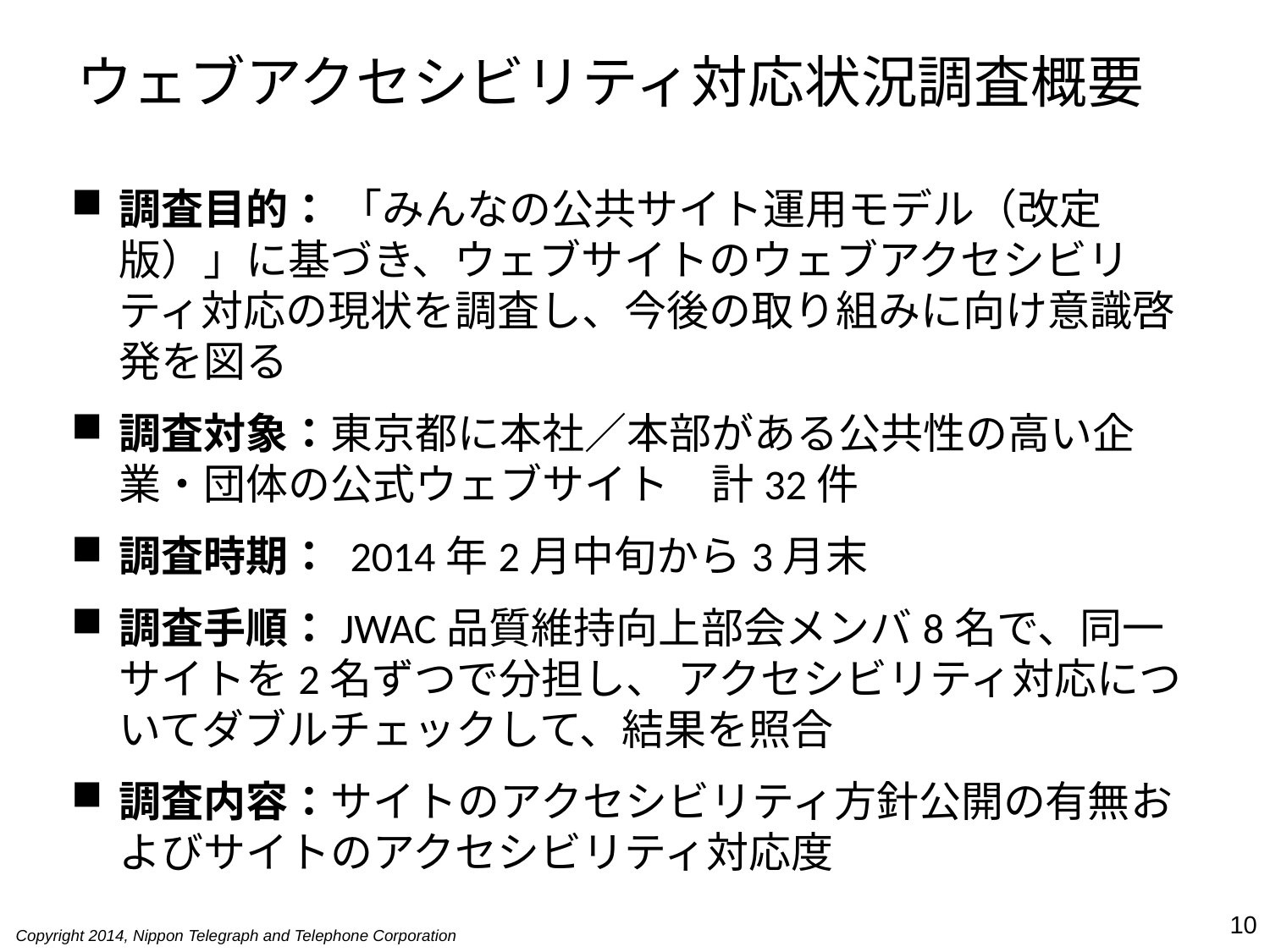

# ウェブアクセシビリティ対応状況調査概要
調査目的： 「みんなの公共サイト運用モデル（改定版）」に基づき、ウェブサイトのウェブアクセシビリティ対応の現状を調査し、今後の取り組みに向け意識啓発を図る
調査対象：東京都に本社／本部がある公共性の高い企業・団体の公式ウェブサイト　計32件
調査時期： 2014年2月中旬から3月末
調査手順：JWAC品質維持向上部会メンバ8名で、同一サイトを2名ずつで分担し、 アクセシビリティ対応についてダブルチェックして、結果を照合
調査内容：サイトのアクセシビリティ方針公開の有無およびサイトのアクセシビリティ対応度
10